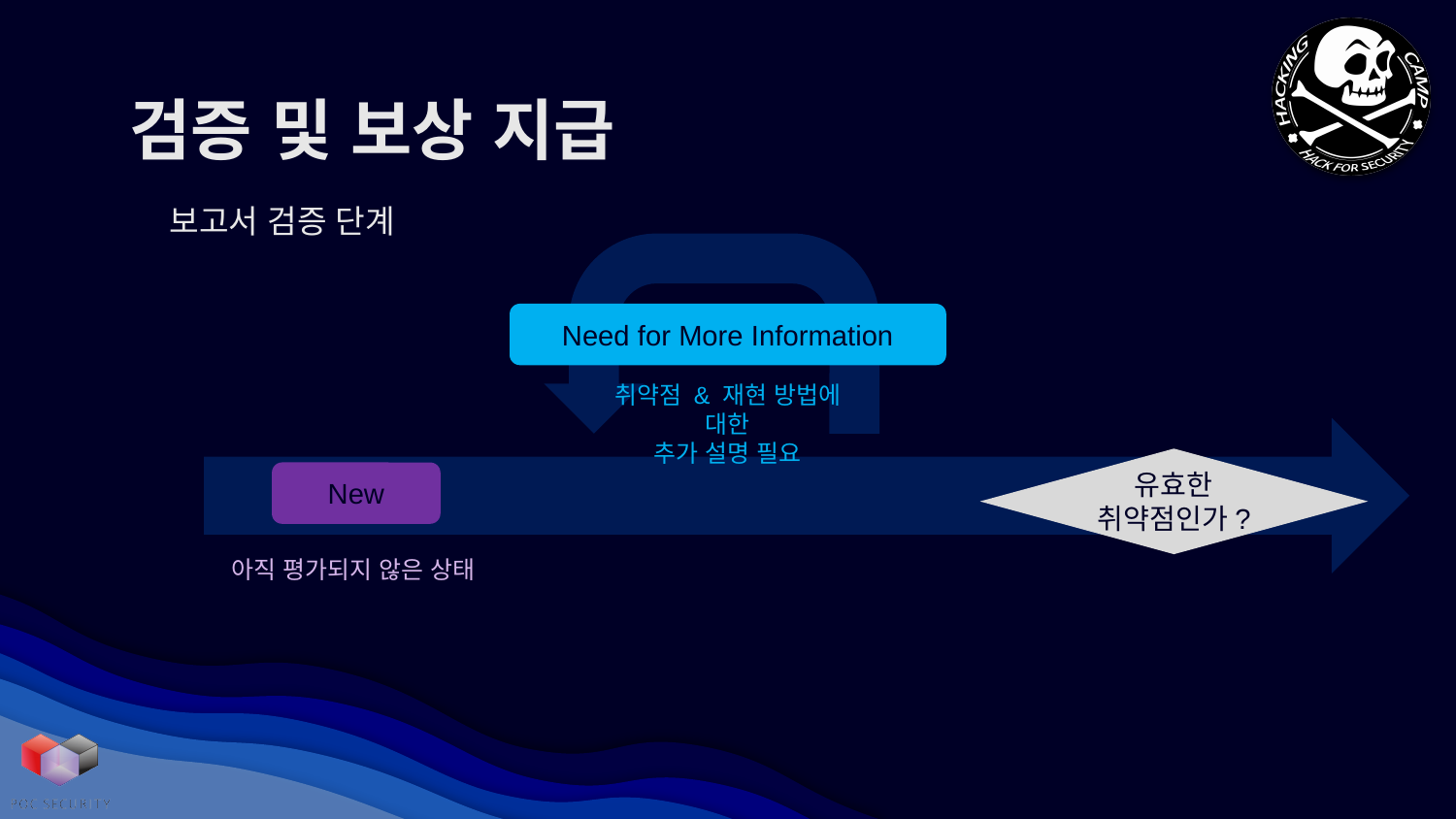

# 검증 및 보상 지급
보고서 검증 단계

Need for More Information
취약점 & 재현 방법에 대한
추가 설명 필요

유효한
취약점인가?
New
아직 평가되지 않은 상태